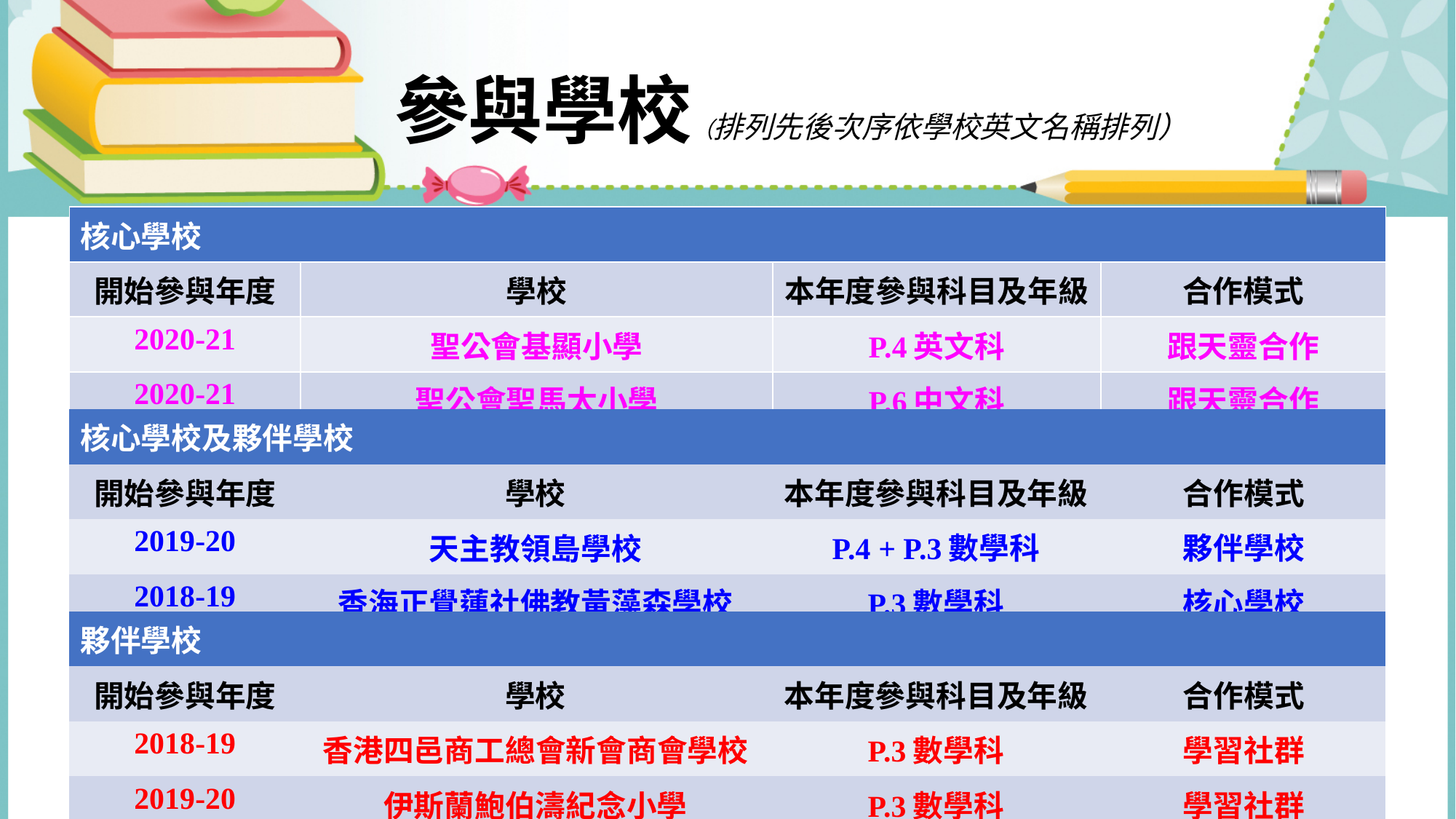

參與學校（排列先後次序依學校英文名稱排列）
| 核心學校 |  |  |  |
| --- | --- | --- | --- |
| 開始參與年度 | 學校 | 本年度參與科目及年級 | 合作模式 |
| 2020-21 | 聖公會基顯小學 | P.4英文科 | 跟天靈合作 |
| 2020-21 | 聖公會聖馬太小學 | P.6中文科 | 跟天靈合作 |
| 核心學校及夥伴學校 |  |  |  |
| --- | --- | --- | --- |
| 開始參與年度 | 學校 | 本年度參與科目及年級 | 合作模式 |
| 2019-20 | 天主教領島學校 | P.4 + P.3數學科 | 夥伴學校 |
| 2018-19 | 香海正覺蓮社佛教黃藻森學校 | P.3數學科 | 核心學校 |
| 夥伴學校 |  |  |  |
| --- | --- | --- | --- |
| 開始參與年度 | 學校 | 本年度參與科目及年級 | 合作模式 |
| 2018-19 | 香港四邑商工總會新會商會學校 | P.3數學科 | 學習社群 |
| 2019-20 | 伊斯蘭鮑伯濤紀念小學 | P.3數學科 | 學習社群 |